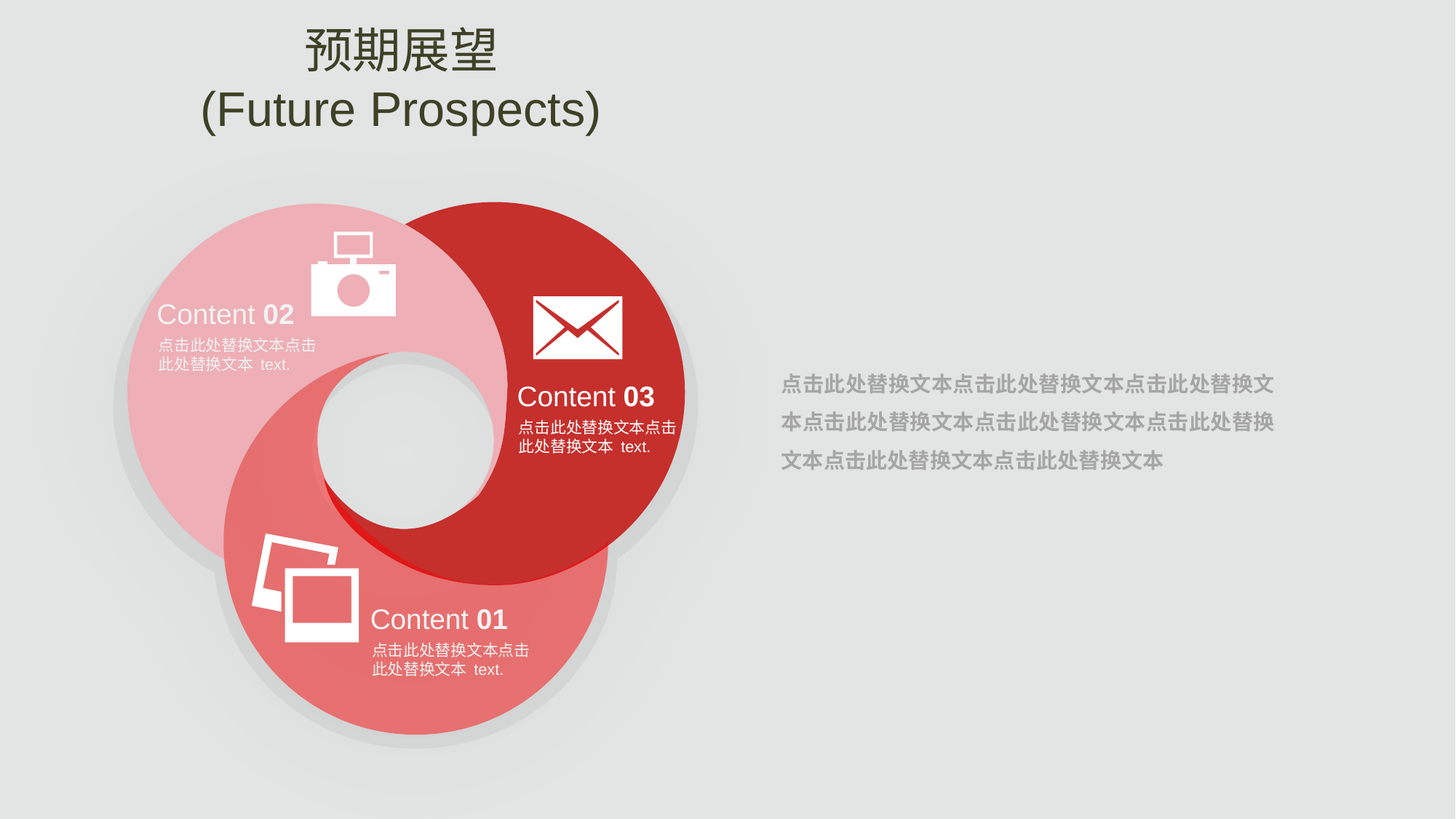

预期展望
(Future Prospects)

Content 02

点击此处替换文本点击此处替换文本 text.

点击此处替换文本点击此处替换文本点击此处替换文本点击此处替换文本点击此处替换文本点击此处替换文本点击此处替换文本点击此处替换文本

Content 03
点击此处替换文本点击此处替换文本 text.

Content 01
点击此处替换文本点击此处替换文本 text.